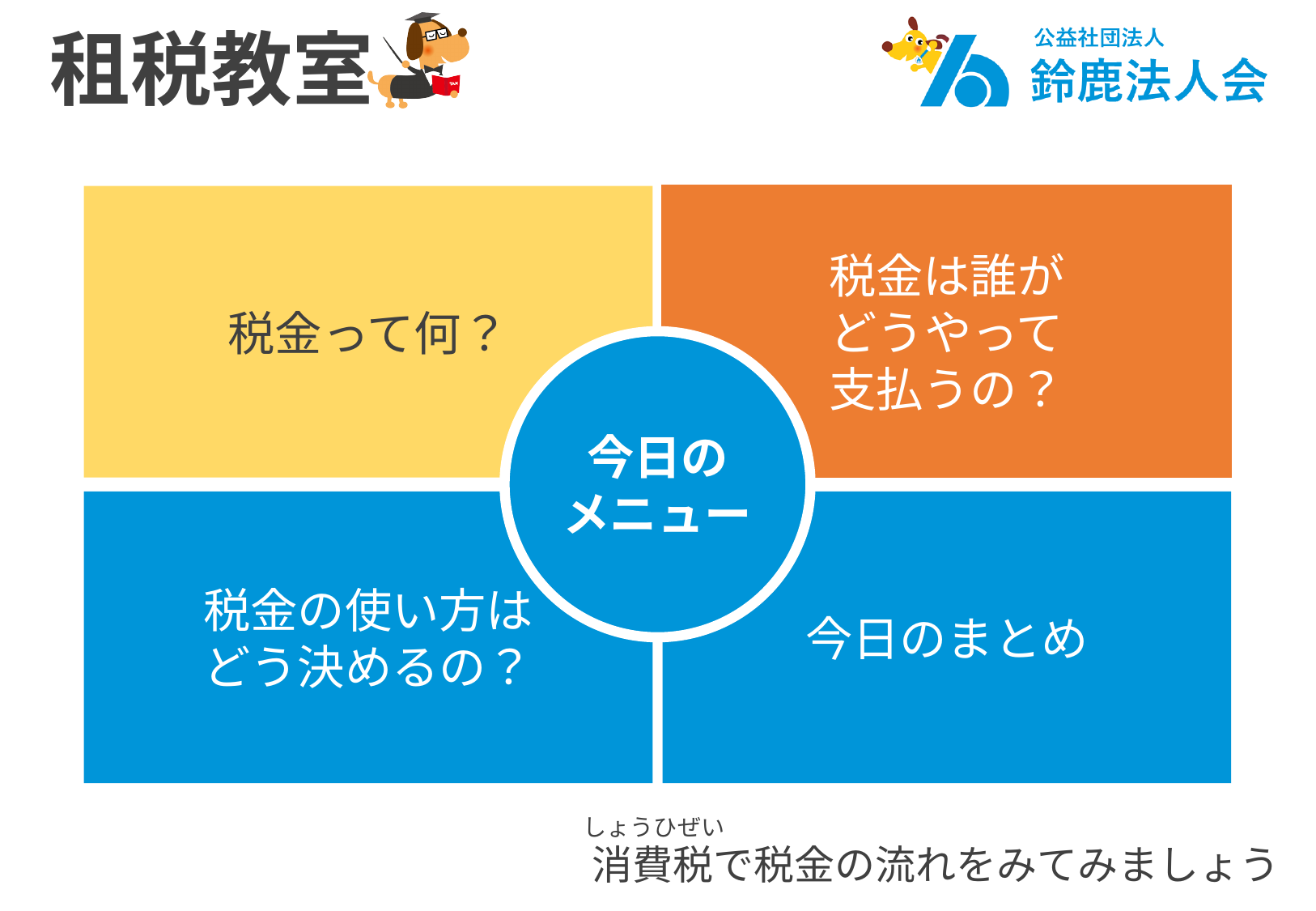

税金は誰が
どうやって
支払うの？
税金って何？
税金は誰が
どうやって
支払うの？
今日の
メニュー
税金の使い方は
どう決めるの？
今日のまとめ
しょうひぜい
消費税で税金の流れをみてみましょう